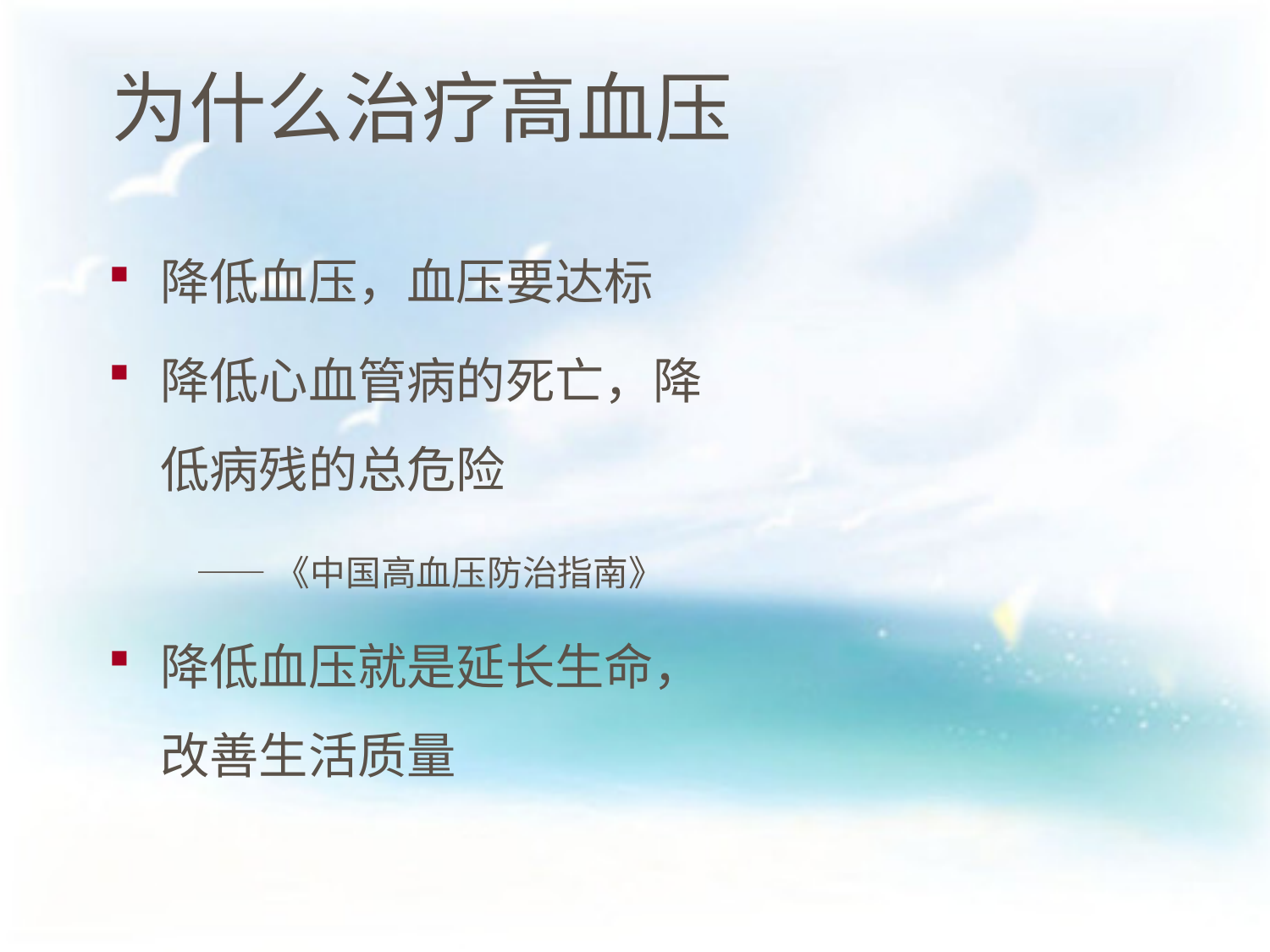

# 为什么治疗高血压
降低血压，血压要达标
降低心血管病的死亡，降低病残的总危险
        ——《中国高血压防治指南》
降低血压就是延长生命，改善生活质量